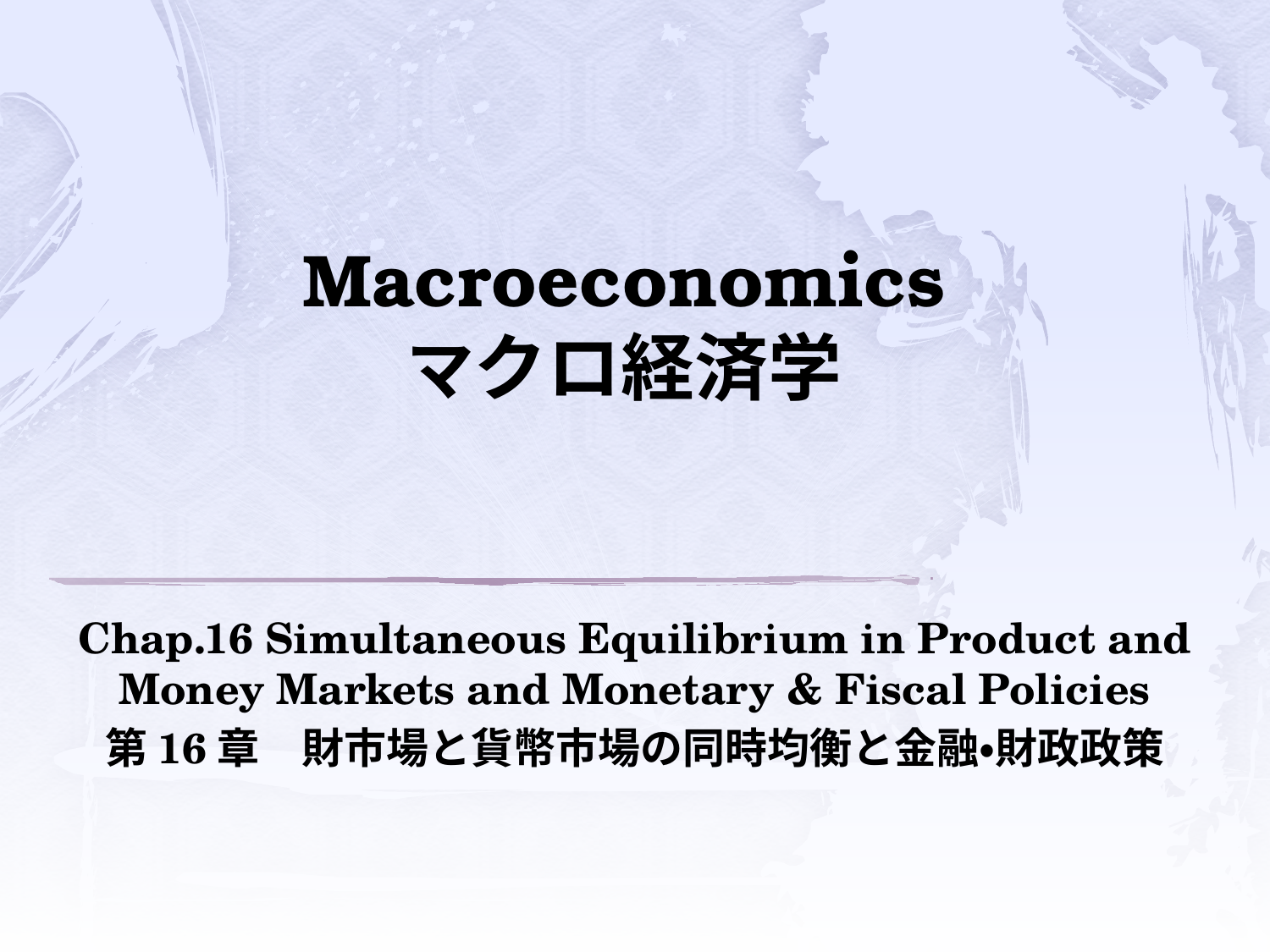

# Macroeconomics マクロ経済学
Chap.16 Simultaneous Equilibrium in Product and Money Markets and Monetary & Fiscal Policies
第16章　財市場と貨幣市場の同時均衡と金融・財政政策